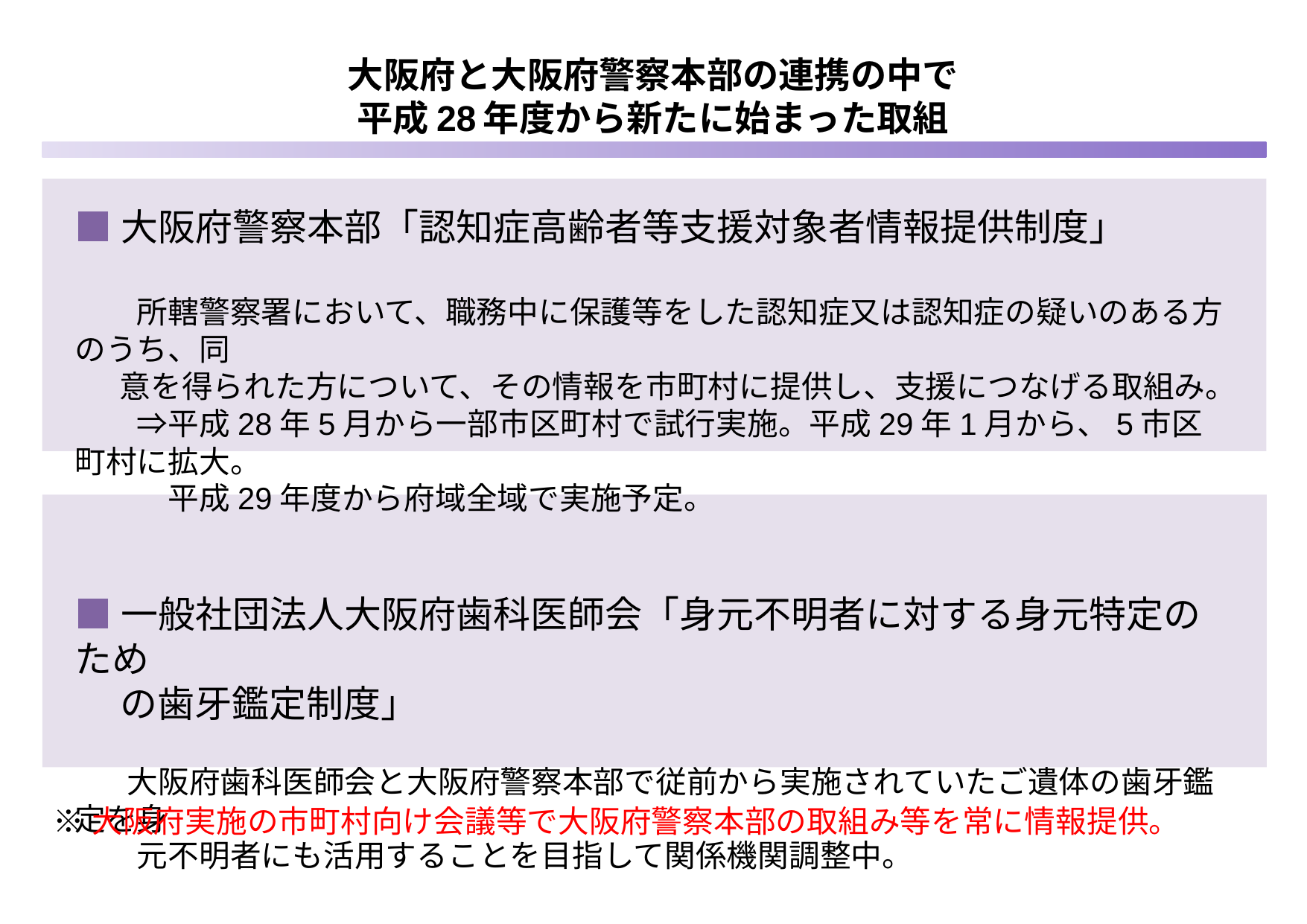

# 大阪府と大阪府警察本部の連携の中で 平成28年度から新たに始まった取組

■大阪府警察本部「認知症高齢者等支援対象者情報提供制度」

　　所轄警察署において、職務中に保護等をした認知症又は認知症の疑いのある方のうち、同
　  意を得られた方について、その情報を市町村に提供し、支援につなげる取組み。
　　⇒平成28年5月から一部市区町村で試行実施。平成29年1月から、5市区町村に拡大。
　　　平成29年度から府域全域で実施予定。

■一般社団法人大阪府歯科医師会「身元不明者に対する身元特定のため
　 の歯牙鑑定制度」

  　大阪府歯科医師会と大阪府警察本部で従前から実施されていたご遺体の歯牙鑑定を身
　　元不明者にも活用することを目指して関係機関調整中。

※大阪府実施の市町村向け会議等で大阪府警察本部の取組み等を常に情報提供。